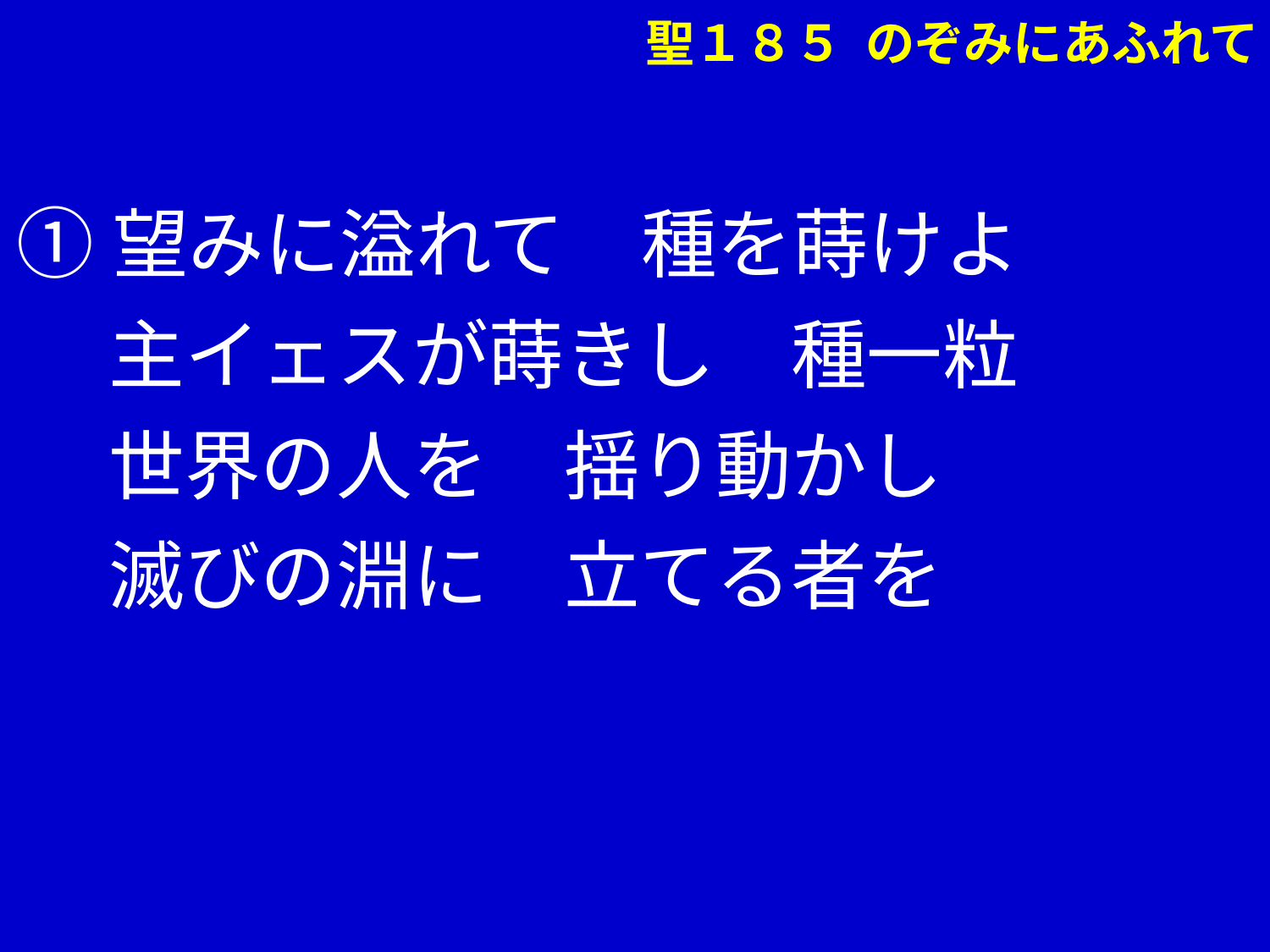

聖１８５  のぞみにあふれて

①望みに溢れて　種を蒔けよ
　 主イェスが蒔きし　種一粒
　 世界の人を　揺り動かし
　 滅びの淵に　立てる者を